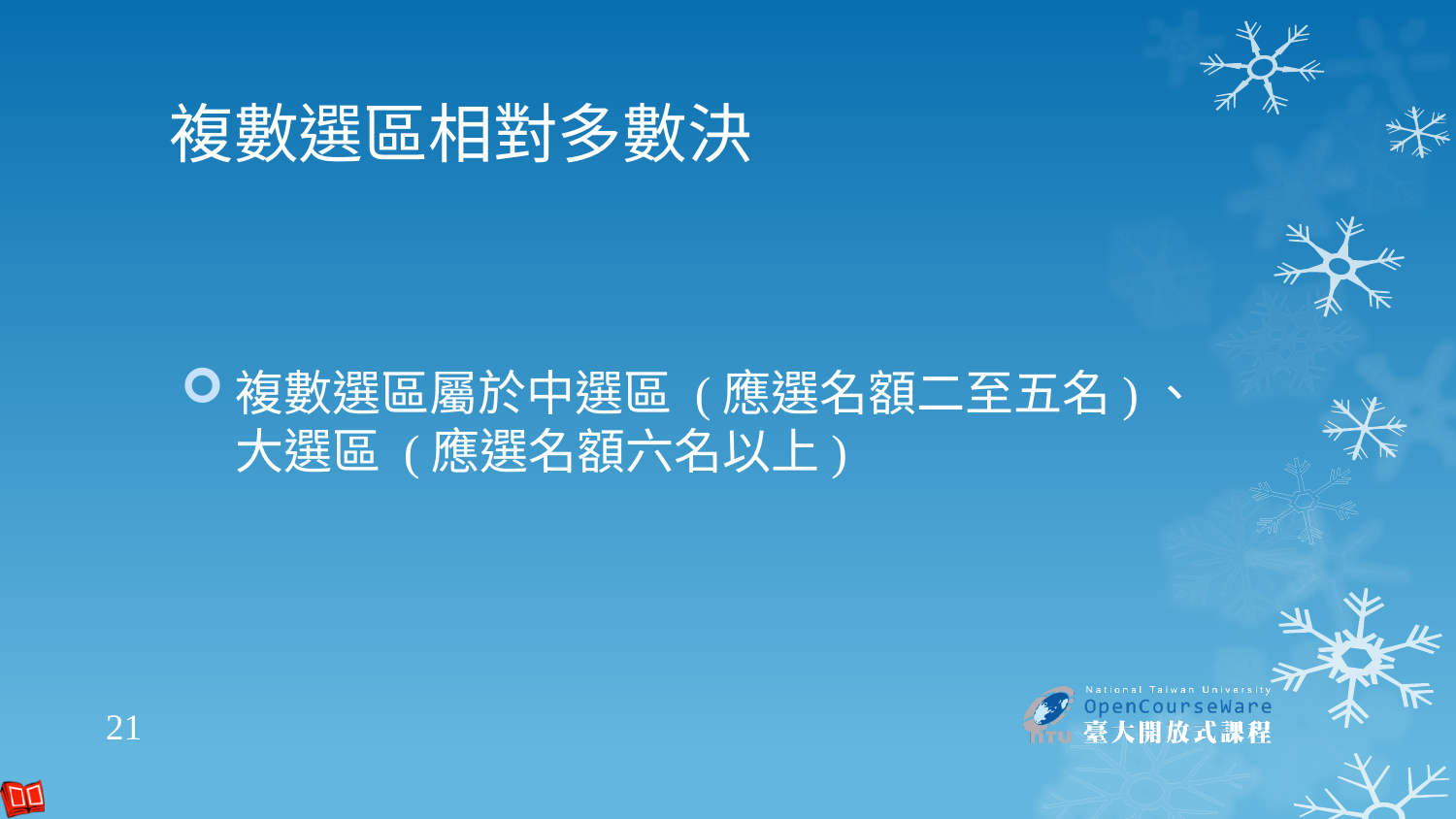

# 複數選區相對多數決
複數選區屬於中選區 (應選名額二至五名)、大選區 (應選名額六名以上)
21